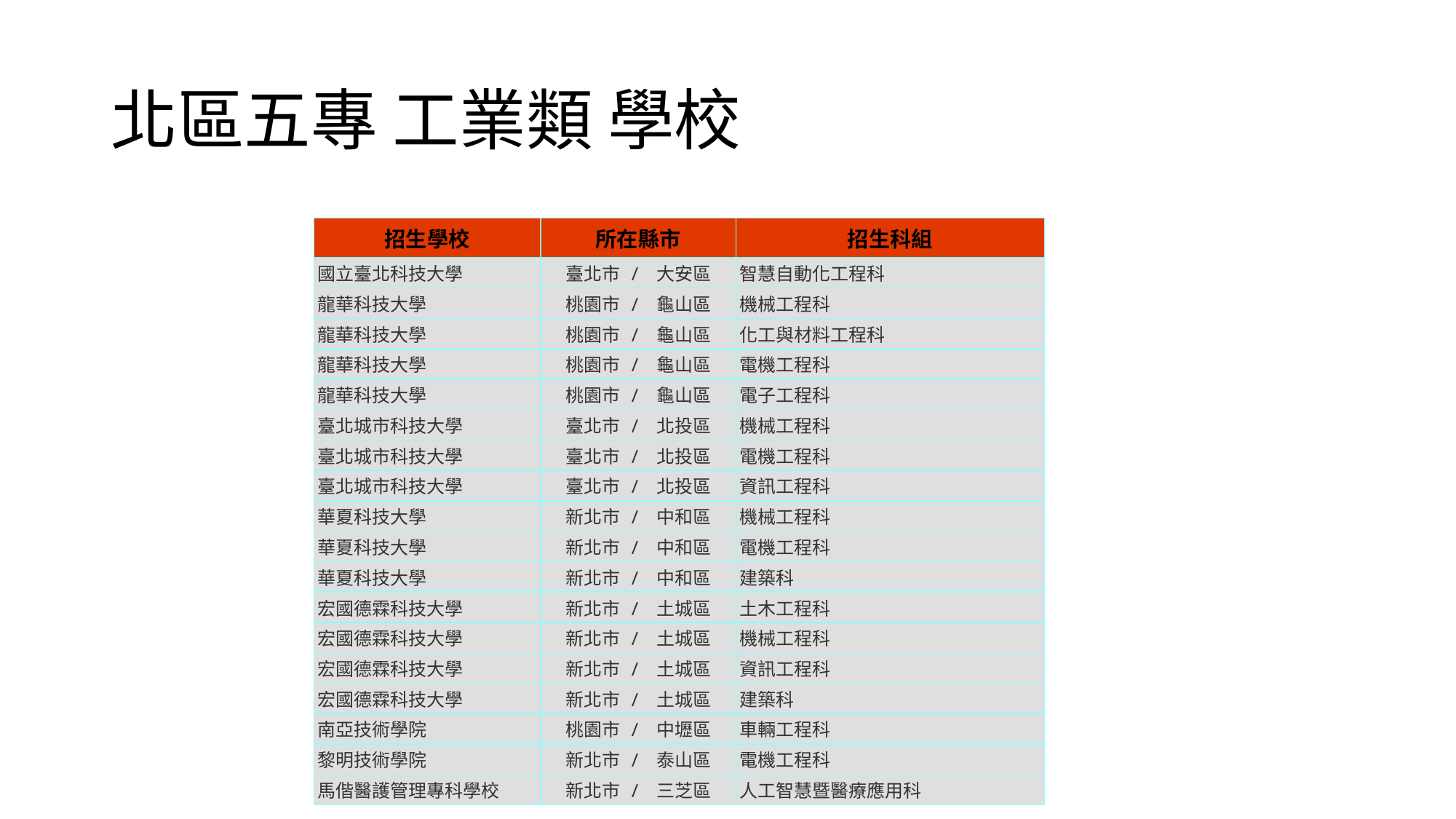

# 北區五專 工業類 學校
| 招生學校 | 所在縣市 | 招生科組 |
| --- | --- | --- |
| 國立臺北科技大學 | 臺北市 / 大安區 | 智慧自動化工程科 |
| 龍華科技大學 | 桃園市 / 龜山區 | 機械工程科 |
| 龍華科技大學 | 桃園市 / 龜山區 | 化工與材料工程科 |
| 龍華科技大學 | 桃園市 / 龜山區 | 電機工程科 |
| 龍華科技大學 | 桃園市 / 龜山區 | 電子工程科 |
| 臺北城市科技大學 | 臺北市 / 北投區 | 機械工程科 |
| 臺北城市科技大學 | 臺北市 / 北投區 | 電機工程科 |
| 臺北城市科技大學 | 臺北市 / 北投區 | 資訊工程科 |
| 華夏科技大學 | 新北市 / 中和區 | 機械工程科 |
| 華夏科技大學 | 新北市 / 中和區 | 電機工程科 |
| 華夏科技大學 | 新北市 / 中和區 | 建築科 |
| 宏國德霖科技大學 | 新北市 / 土城區 | 土木工程科 |
| 宏國德霖科技大學 | 新北市 / 土城區 | 機械工程科 |
| 宏國德霖科技大學 | 新北市 / 土城區 | 資訊工程科 |
| 宏國德霖科技大學 | 新北市 / 土城區 | 建築科 |
| 南亞技術學院 | 桃園市 / 中壢區 | 車輛工程科 |
| 黎明技術學院 | 新北市 / 泰山區 | 電機工程科 |
| 馬偕醫護管理專科學校 | 新北市 / 三芝區 | 人工智慧暨醫療應用科 |